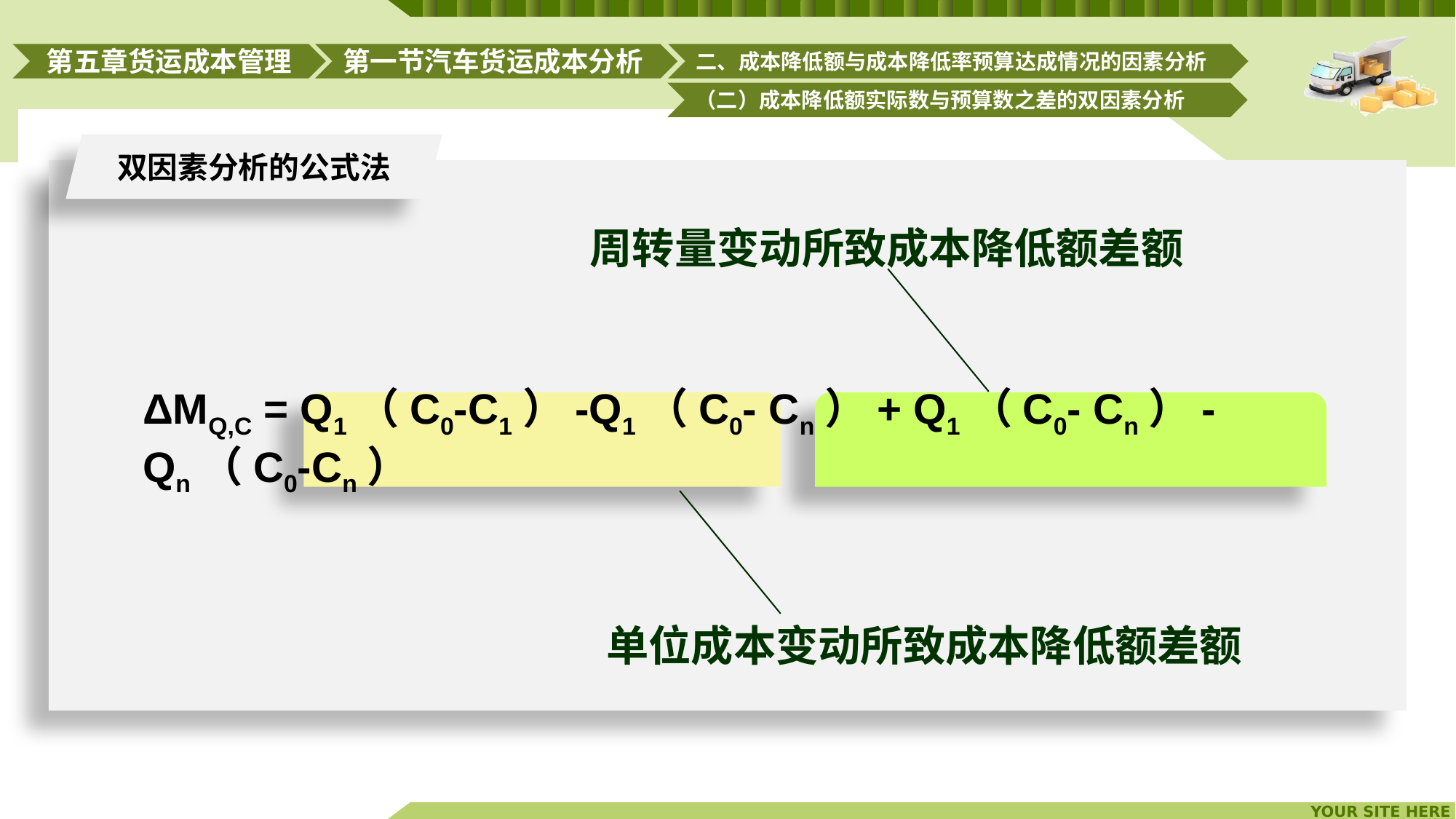

第一节汽车货运成本分析
二、成本降低额与成本降低率预算达成情况的因素分析
第五章货运成本管理
（二）成本降低额实际数与预算数之差的双因素分析
双因素分析的公式法
周转量变动所致成本降低额差额

ΔMQ,C = Q1（C0-C1）-Q1（C0- Cn）+ Q1（C0- Cn）- Qn（C0-Cn）

单位成本变动所致成本降低额差额